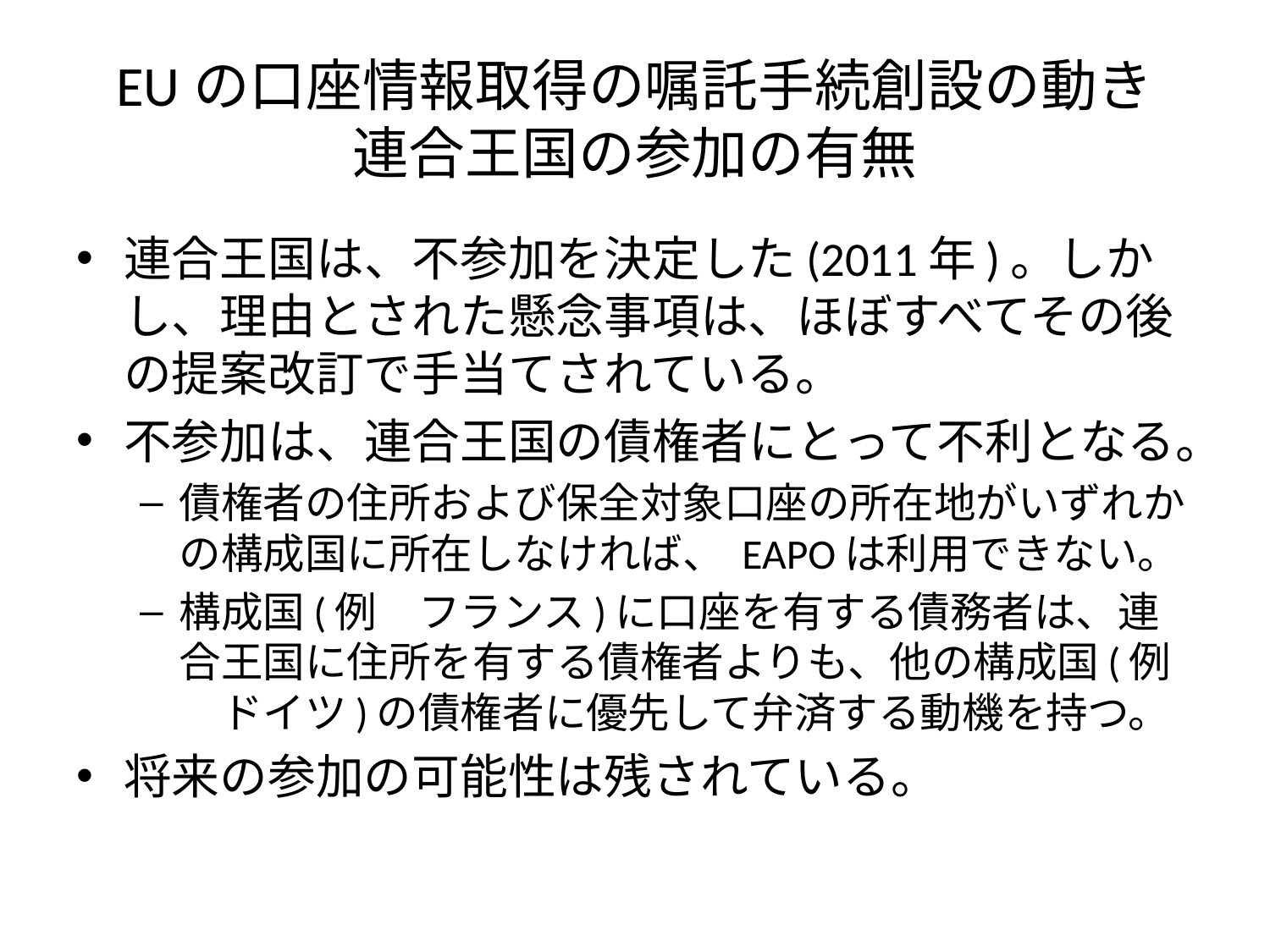

# EUの口座情報取得の嘱託手続創設の動き 連合王国の参加の有無
連合王国は、不参加を決定した(2011年)。しかし、理由とされた懸念事項は、ほぼすべてその後の提案改訂で手当てされている。
不参加は、連合王国の債権者にとって不利となる。
債権者の住所および保全対象口座の所在地がいずれかの構成国に所在しなければ、 EAPOは利用できない。
構成国(例　フランス)に口座を有する債務者は、連合王国に住所を有する債権者よりも、他の構成国(例　ドイツ)の債権者に優先して弁済する動機を持つ。
将来の参加の可能性は残されている。